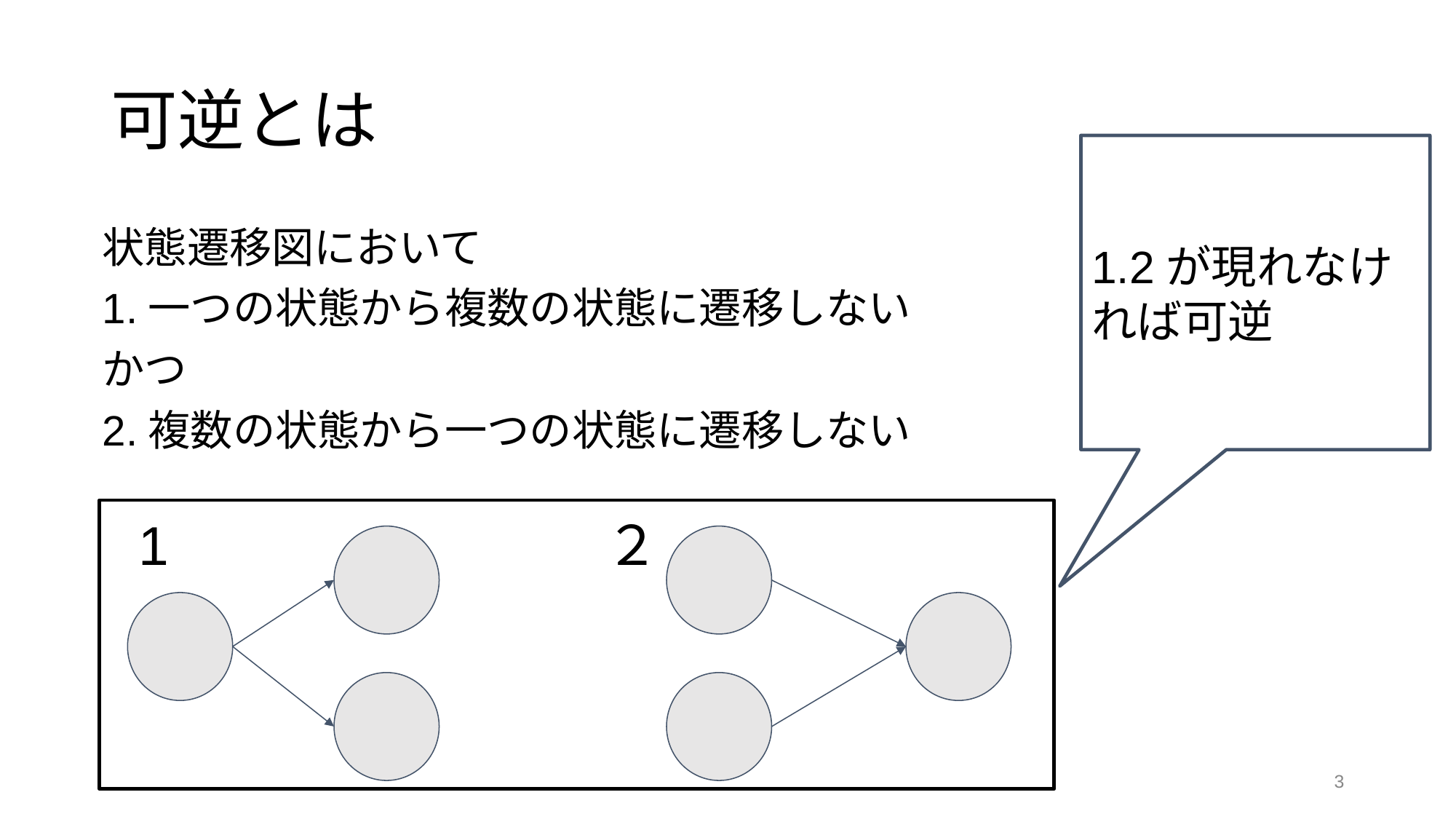

# 可逆とは
1.2が現れなければ可逆
状態遷移図において
1.一つの状態から複数の状態に遷移しない
かつ
2.複数の状態から一つの状態に遷移しない

1
２

3